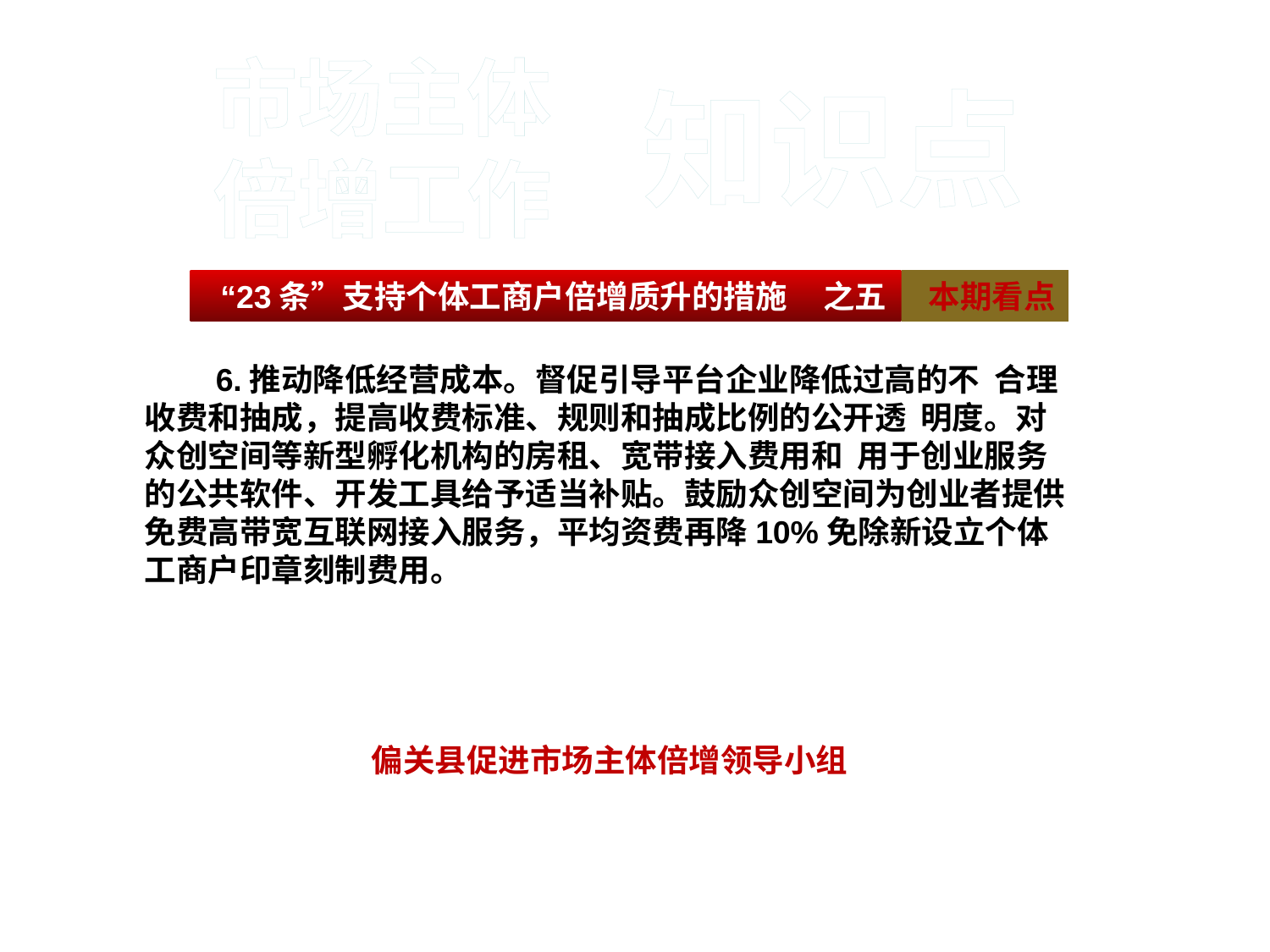

#

市场主体
倍增工作
知识点

        6.推动降低经营成本。督促引导平台企业降低过高的不  合理收费和抽成，提高收费标准、规则和抽成比例的公开透  明度。对众创空间等新型孵化机构的房租、宽带接入费用和  用于创业服务的公共软件、开发工具给予适当补贴。鼓励众创空间为创业者提供免费高带宽互联网接入服务，平均资费再降10%免除新设立个体工商户印章刻制费用。

偏关县促进市场主体倍增领导小组
  “23条”支持个体工商户倍增质升的措施     之五
 本期看点